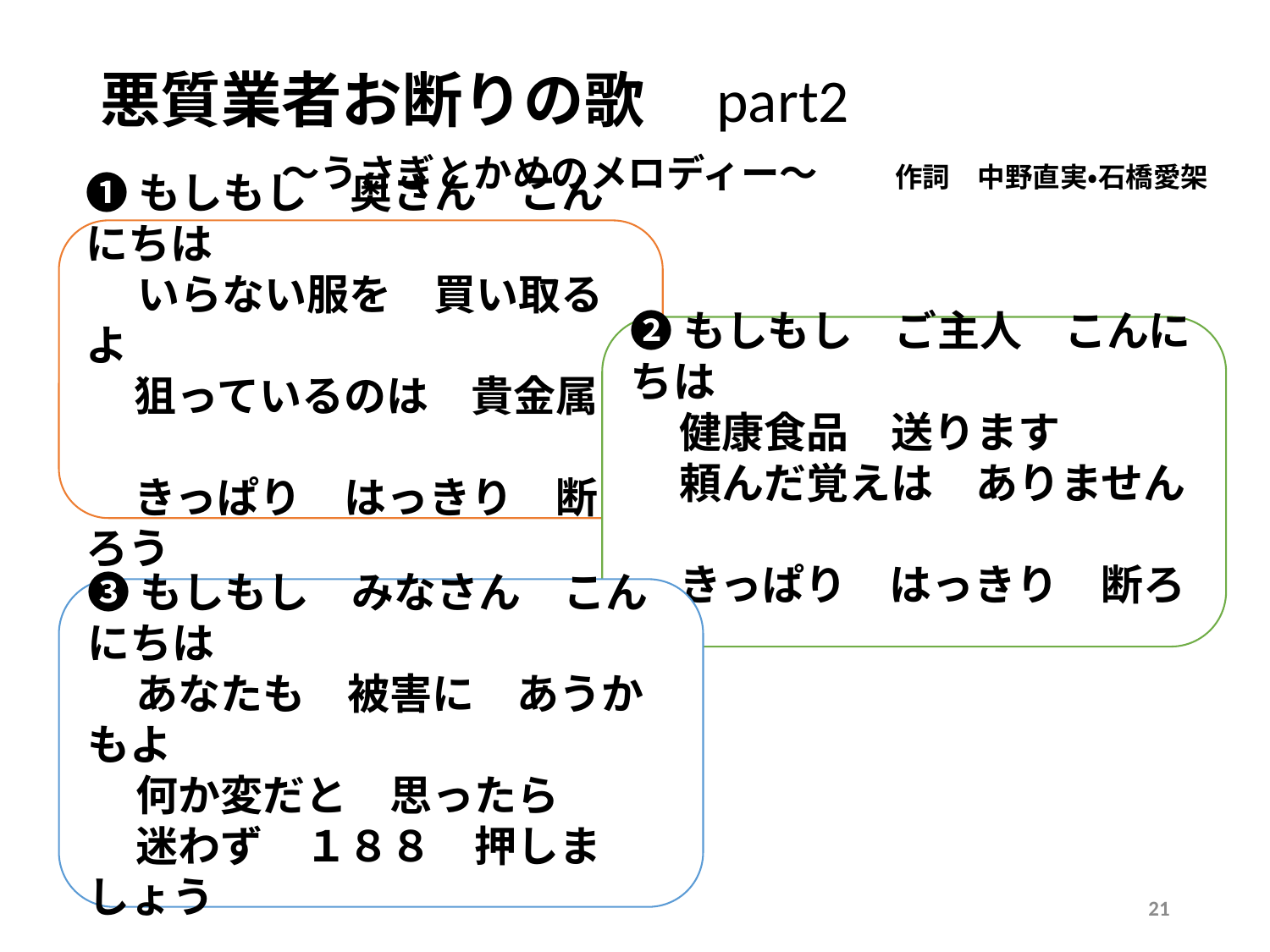

# 悪質業者お断りの歌　part2 　　　～うさぎとかめのメロディー～　　作詞　中野直実・石橋愛架
❶もしもし　奥さん　こんにちは
　 いらない服を　買い取るよ
    狙っているのは　貴金属
    きっぱり　はっきり　断ろう

❷もしもし　ご主人　こんにちは
    健康食品　送ります
    頼んだ覚えは　ありません
    きっぱり　はっきり　断ろう
❸もしもし　みなさん　こんにちは
    あなたも　被害に　あうかもよ
    何か変だと　思ったら
    迷わず　１８８　押しましょう
21